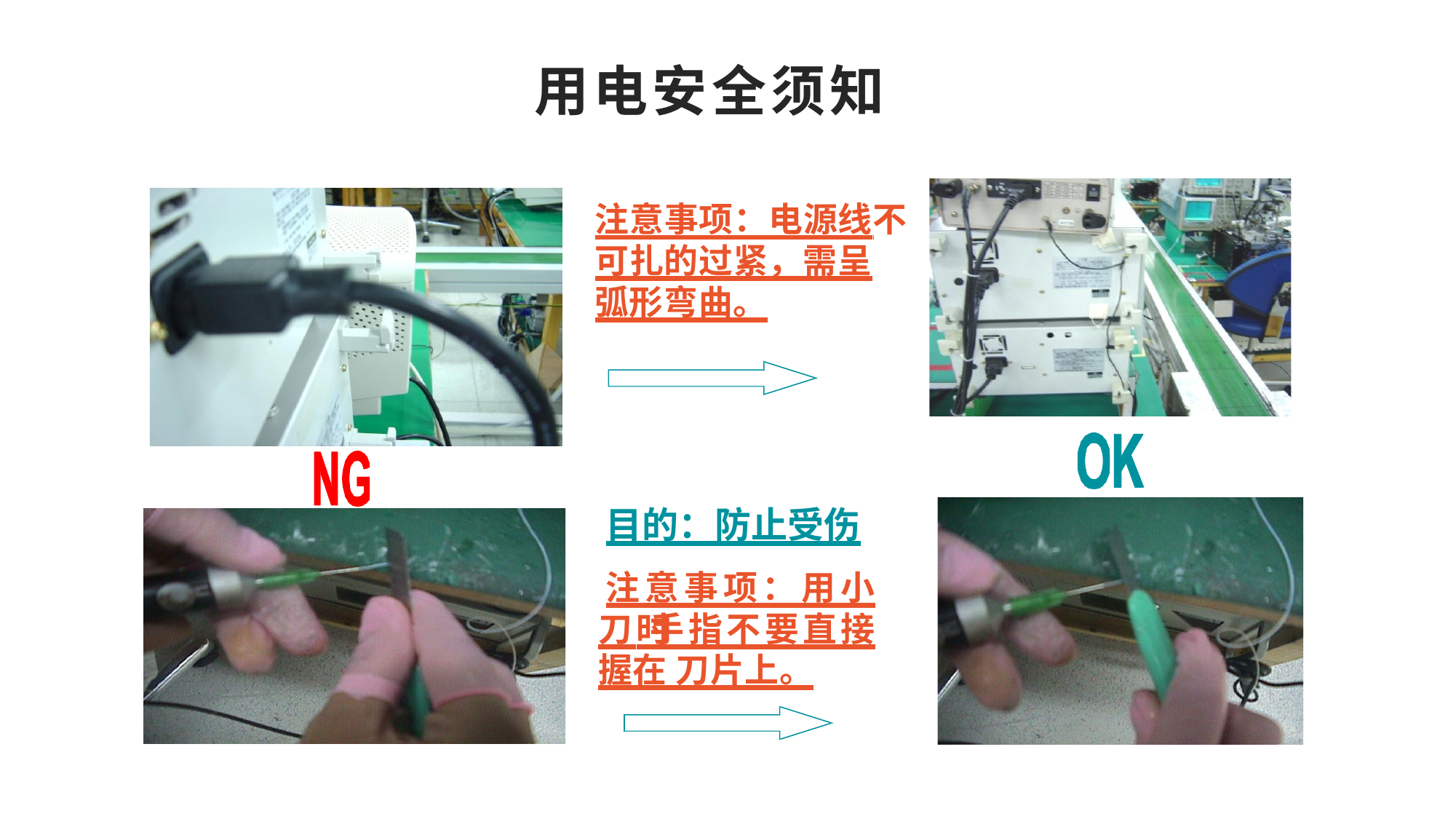

# 用电安全须知

注意事项：电源线不 可扎的过紧，需呈 弧形弯曲。

目的：防止受伤
注意事项：用小刀时 手指不要直接握在 刀片上。